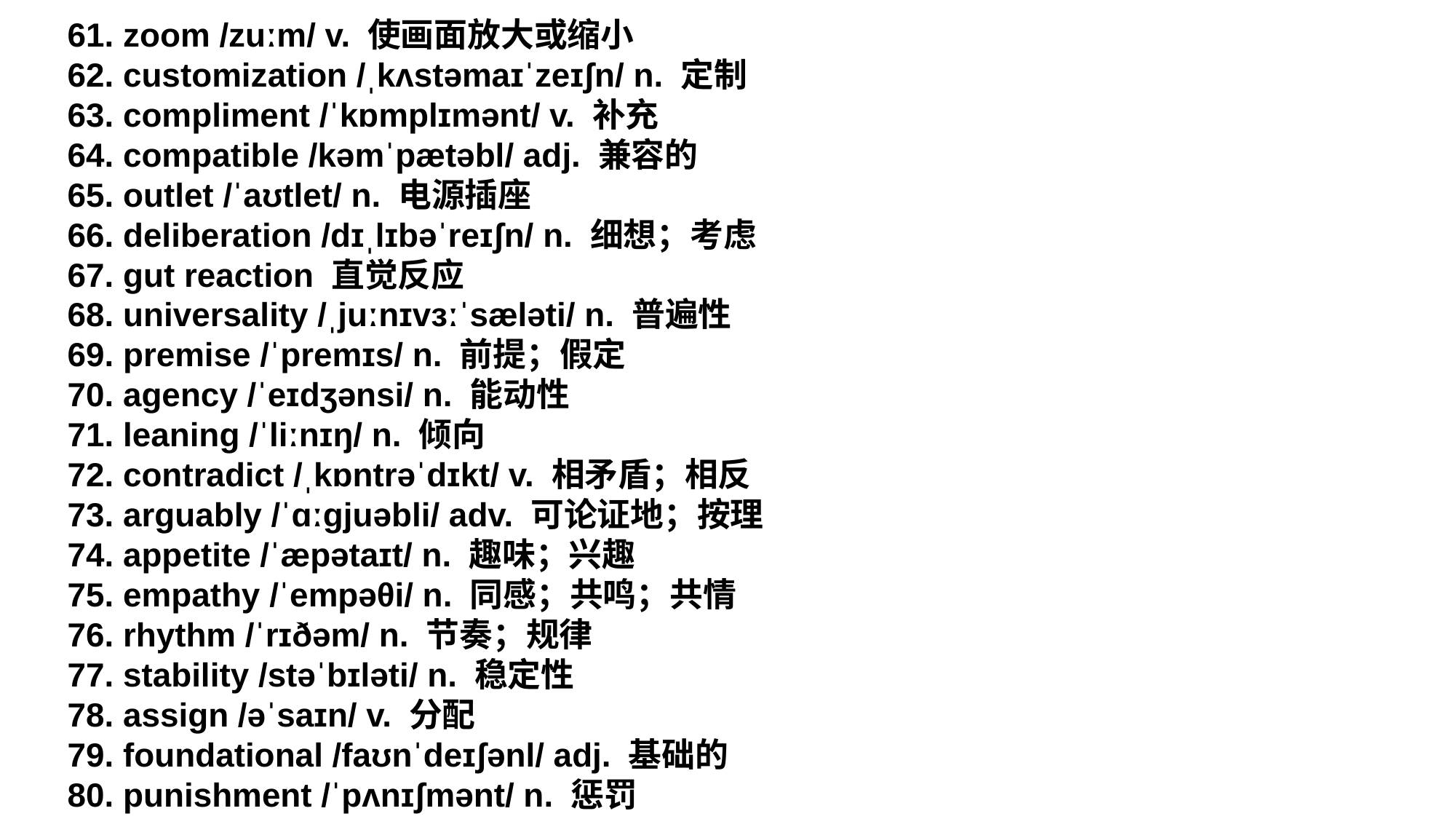

61. zoom /zuːm/ v. 使画面放大或缩小
62. customization /ˌkʌstəmaɪˈzeɪʃn/ n. 定制
63. compliment /ˈkɒmplɪmənt/ v. 补充
64. compatible /kəmˈpætəbl/ adj. 兼容的
65. outlet /ˈaʊtlet/ n. 电源插座
66. deliberation /dɪˌlɪbəˈreɪʃn/ n. 细想；考虑
67. gut reaction 直觉反应
68. universality /ˌjuːnɪvɜːˈsæləti/ n. 普遍性
69. premise /ˈpremɪs/ n. 前提；假定
70. agency /ˈeɪdʒənsi/ n. 能动性
71. leaning /ˈliːnɪŋ/ n. 倾向
72. contradict /ˌkɒntrəˈdɪkt/ v. 相矛盾；相反
73. arguably /ˈɑːɡjuəbli/ adv. 可论证地；按理
74. appetite /ˈæpətaɪt/ n. 趣味；兴趣
75. empathy /ˈempəθi/ n. 同感；共鸣；共情
76. rhythm /ˈrɪðəm/ n. 节奏；规律
77. stability /stəˈbɪləti/ n. 稳定性
78. assign /əˈsaɪn/ v. 分配
79. foundational /faʊnˈdeɪʃənl/ adj. 基础的
80. punishment /ˈpʌnɪʃmənt/ n. 惩罚